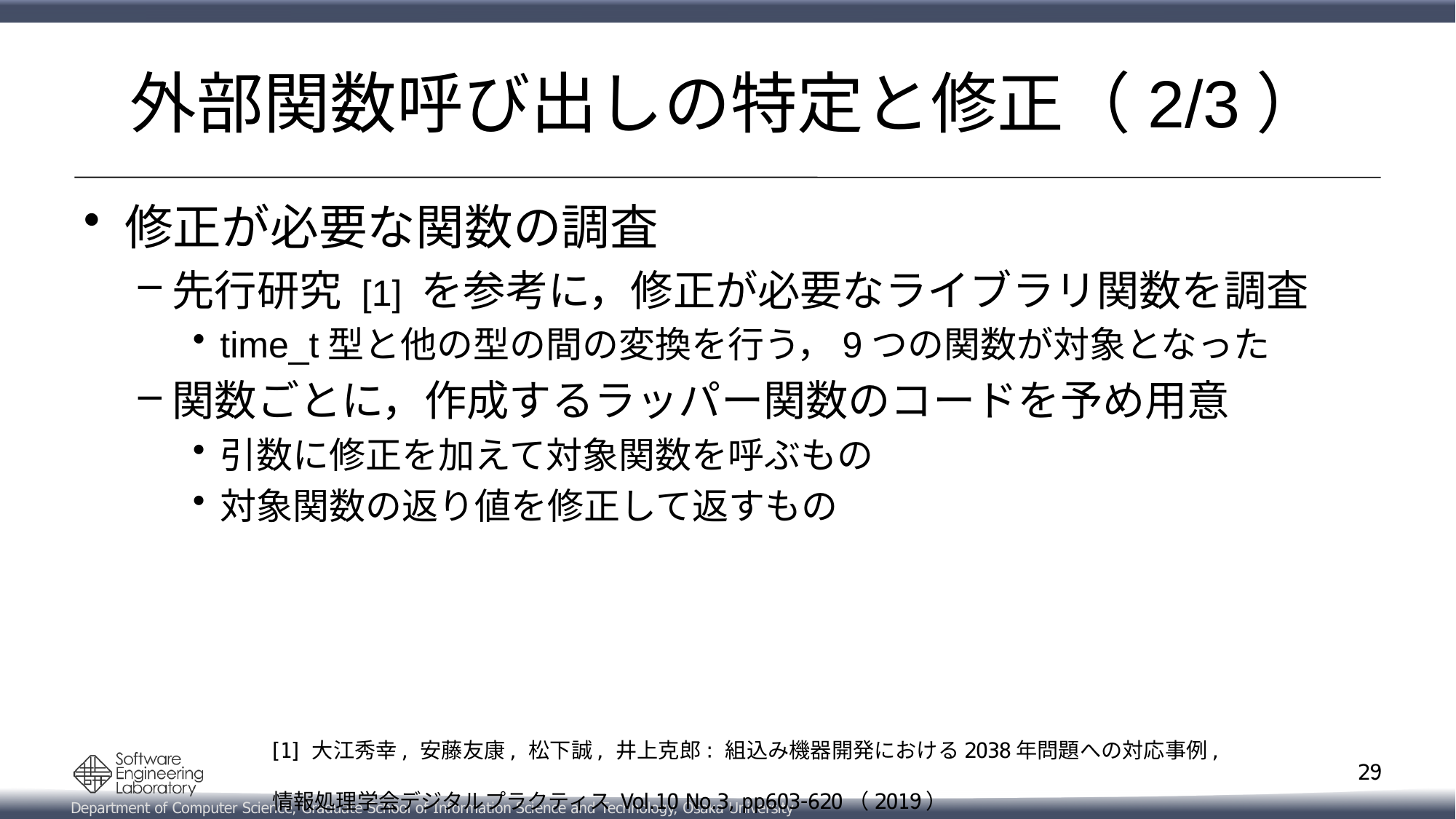

# 外部関数呼び出しの特定と修正（2/3）
修正が必要な関数の調査
先行研究 [1] を参考に，修正が必要なライブラリ関数を調査
time_t型と他の型の間の変換を行う，9つの関数が対象となった
関数ごとに，作成するラッパー関数のコードを予め用意
引数に修正を加えて対象関数を呼ぶもの
対象関数の返り値を修正して返すもの
[1] 大江秀幸, 安藤友康, 松下誠, 井上克郎: 組込み機器開発における2038年問題への対応事例,
情報処理学会デジタルプラクティス Vol.10 No.3, pp603-620（2019）

29